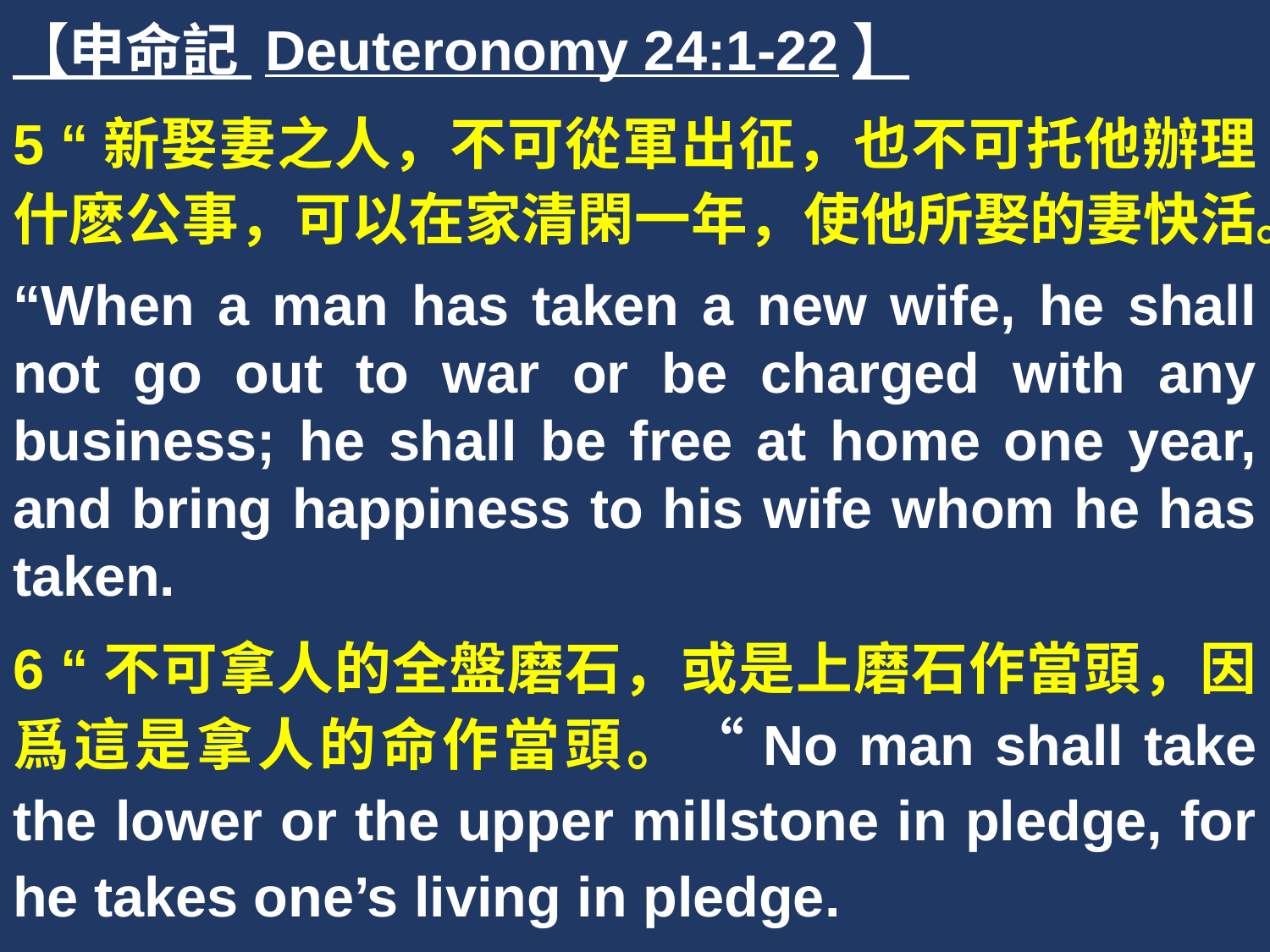

【申命記 Deuteronomy 24:1-22】
5 “新娶妻之人，不可從軍出征，也不可托他辦理什麽公事，可以在家清閑一年，使他所娶的妻快活。
“When a man has taken a new wife, he shall not go out to war or be charged with any business; he shall be free at home one year, and bring happiness to his wife whom he has taken.
6 “不可拿人的全盤磨石，或是上磨石作當頭，因爲這是拿人的命作當頭。“No man shall take the lower or the upper millstone in pledge, for he takes one’s living in pledge.